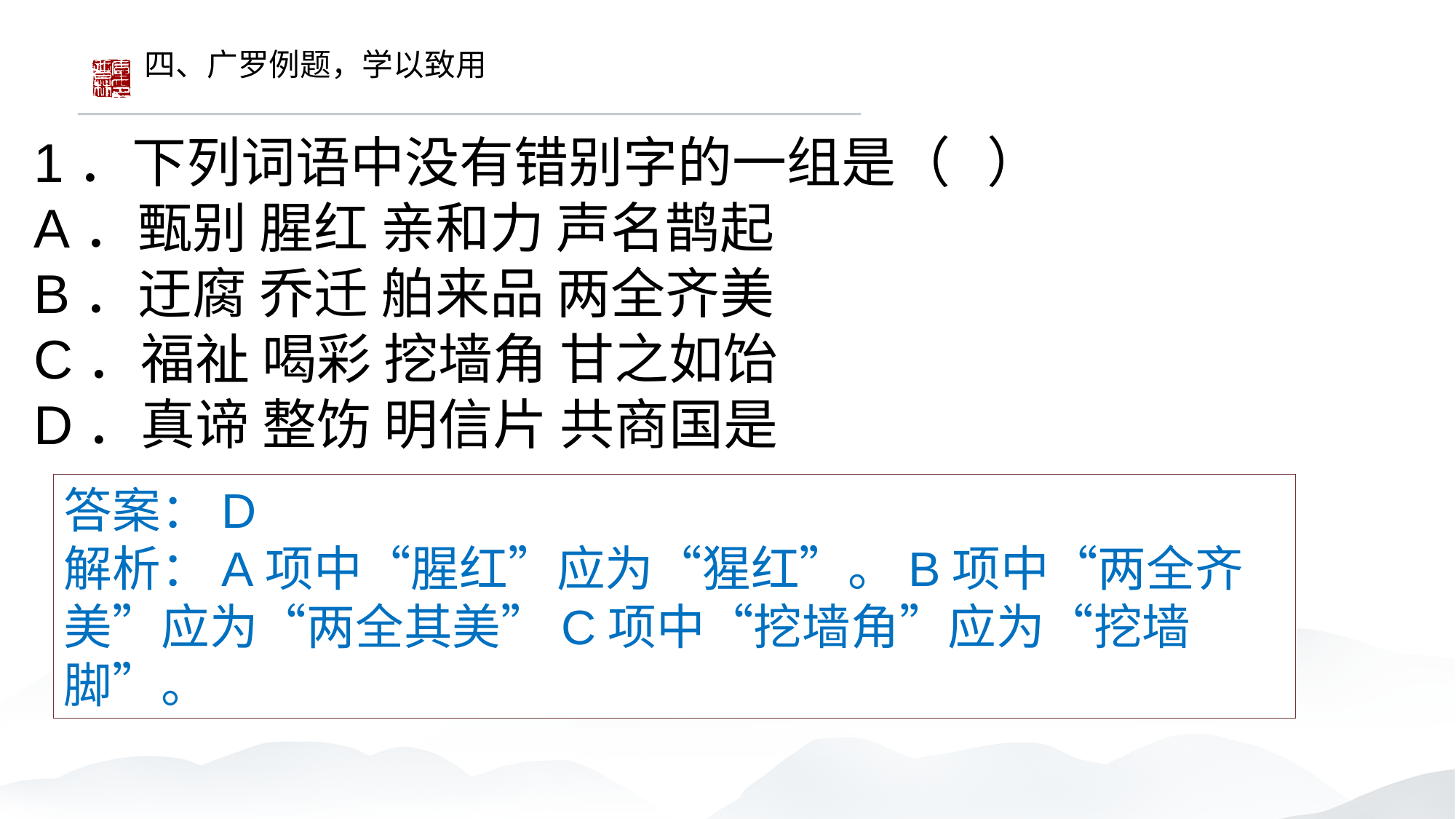

四、广罗例题，学以致用
1．下列词语中没有错别字的一组是（   ）
A．甄别 腥红 亲和力 声名鹊起
B．迂腐 乔迁 舶来品 两全齐美
C．福祉 喝彩 挖墙角 甘之如饴
D．真谛 整饬 明信片 共商国是
答案：D
解析：A项中“腥红”应为“猩红”。B项中“两全齐美”应为“两全其美”C项中“挖墙角”应为“挖墙脚”。